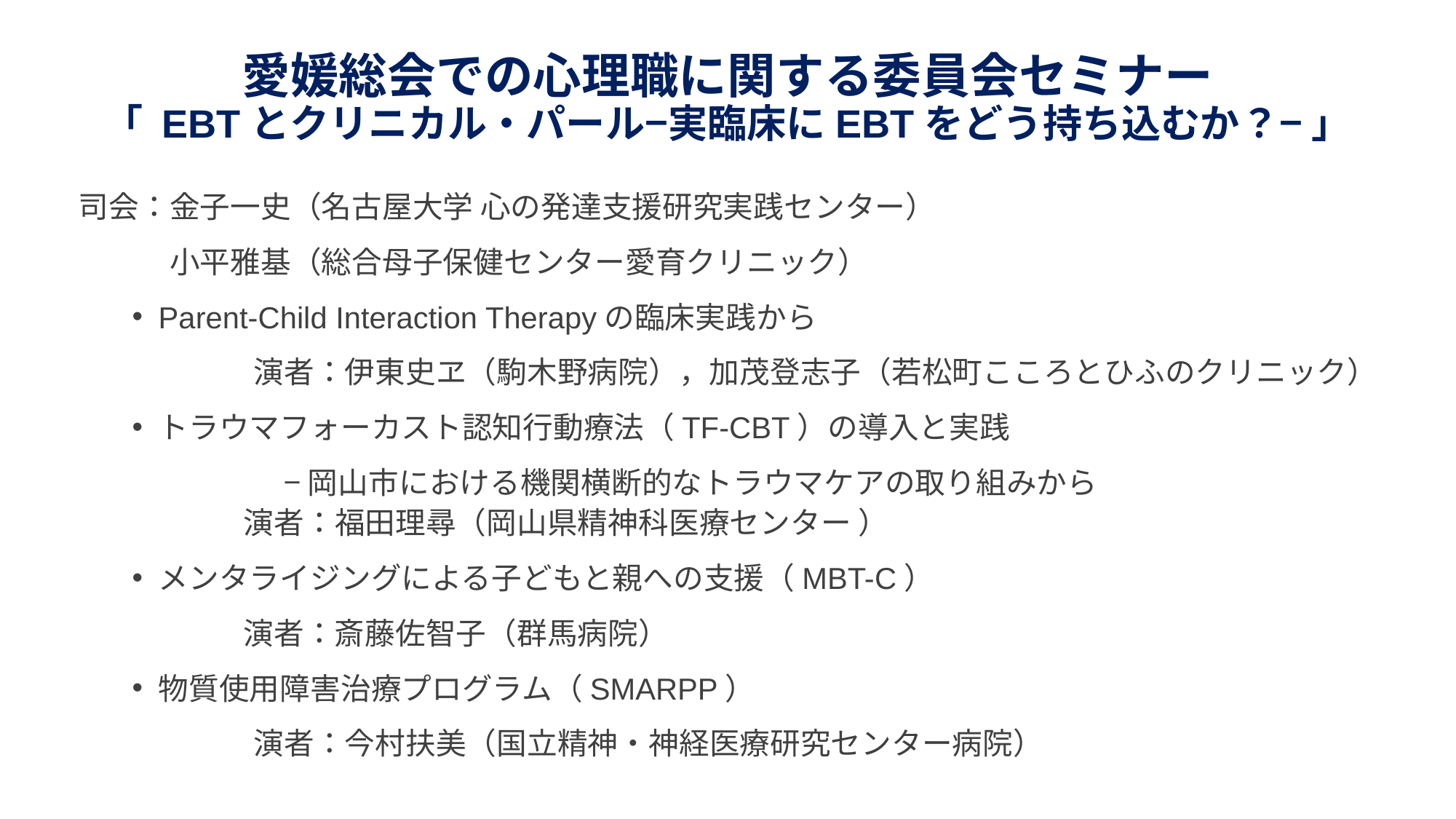

# 愛媛総会での心理職に関する委員会セミナー 「 EBTとクリニカル・パール−実臨床にEBTをどう持ち込むか？− 」
司会：金子一史（名古屋大学 心の発達支援研究実践センター）
　　　小平雅基（総合母子保健センター愛育クリニック）
Parent-Child Interaction Therapyの臨床実践から
　　　　演者：伊東史ヱ（駒木野病院），加茂登志子（若松町こころとひふのクリニック）
トラウマフォーカスト認知行動療法（TF-CBT）の導入と実践
　　　　　− 岡山市における機関横断的なトラウマケアの取り組みから
　　　   演者：福田理尋（岡山県精神科医療センター ）
メンタライジングによる子どもと親への支援（MBT-C）
　　　   演者：斎藤佐智子（群馬病院）
物質使用障害治療プログラム（SMARPP）
　　　　演者：今村扶美（国立精神・神経医療研究センター病院）